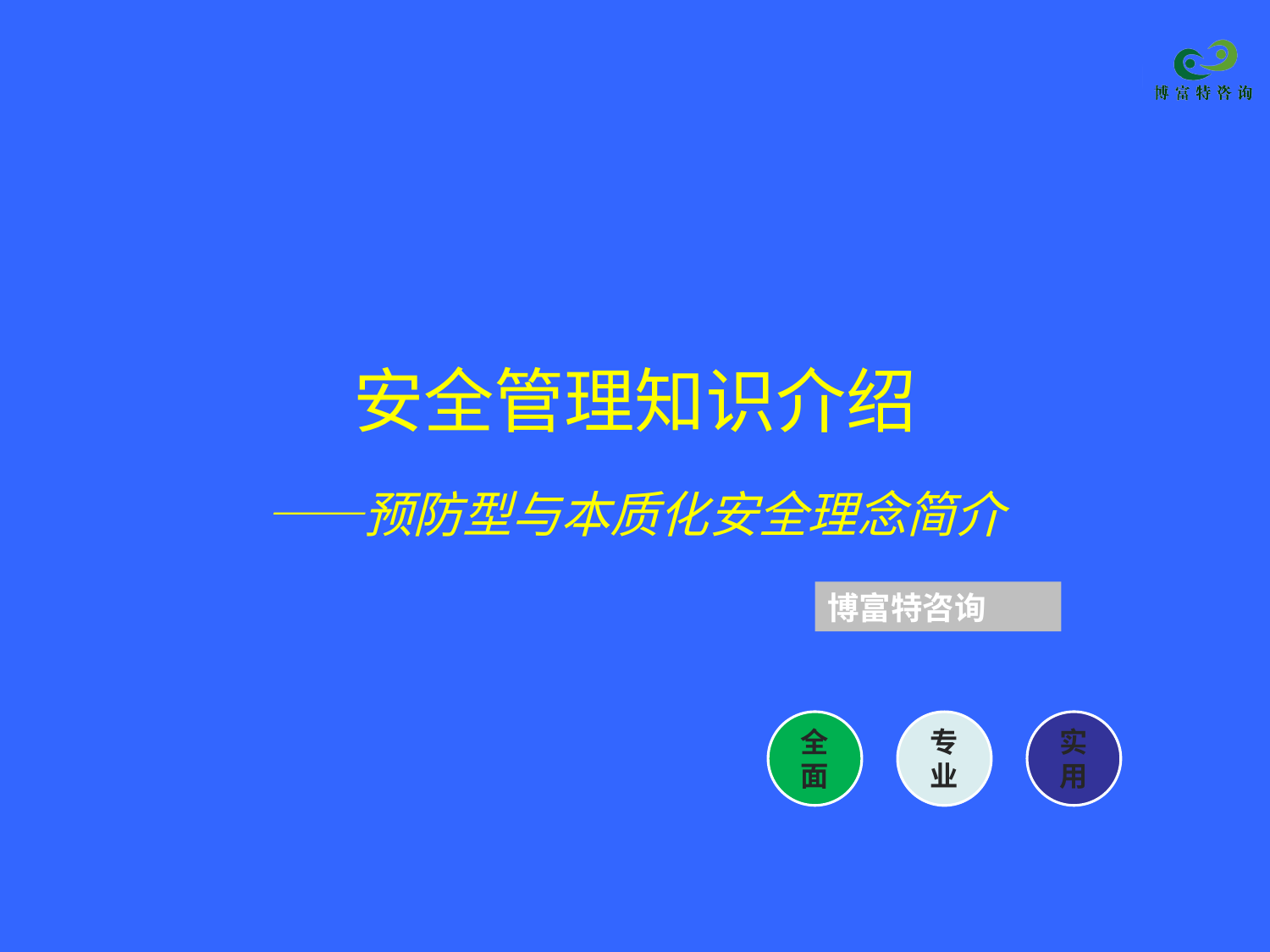

# 安全管理知识介绍 ——预防型与本质化安全理念简介
博富特咨询
全面
实用
专业